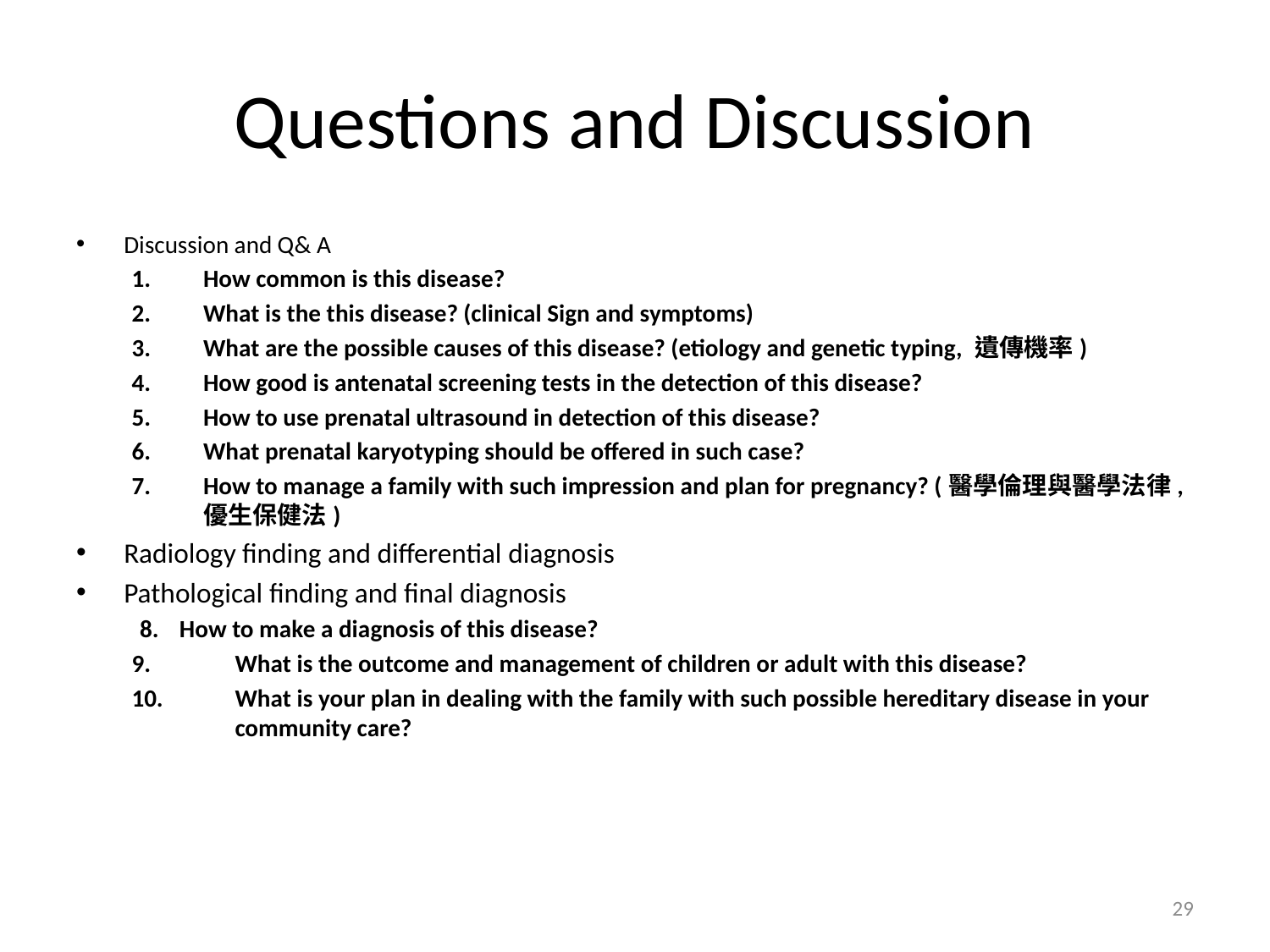

# Questions and Discussion
Discussion and Q& A
How common is this disease?
What is the this disease? (clinical Sign and symptoms)
What are the possible causes of this disease? (etiology and genetic typing, 遺傳機率)
How good is antenatal screening tests in the detection of this disease?
How to use prenatal ultrasound in detection of this disease?
What prenatal karyotyping should be offered in such case?
How to manage a family with such impression and plan for pregnancy? (醫學倫理與醫學法律, 優生保健法)
Radiology finding and differential diagnosis
Pathological finding and final diagnosis
How to make a diagnosis of this disease?
What is the outcome and management of children or adult with this disease?
What is your plan in dealing with the family with such possible hereditary disease in your community care?
29